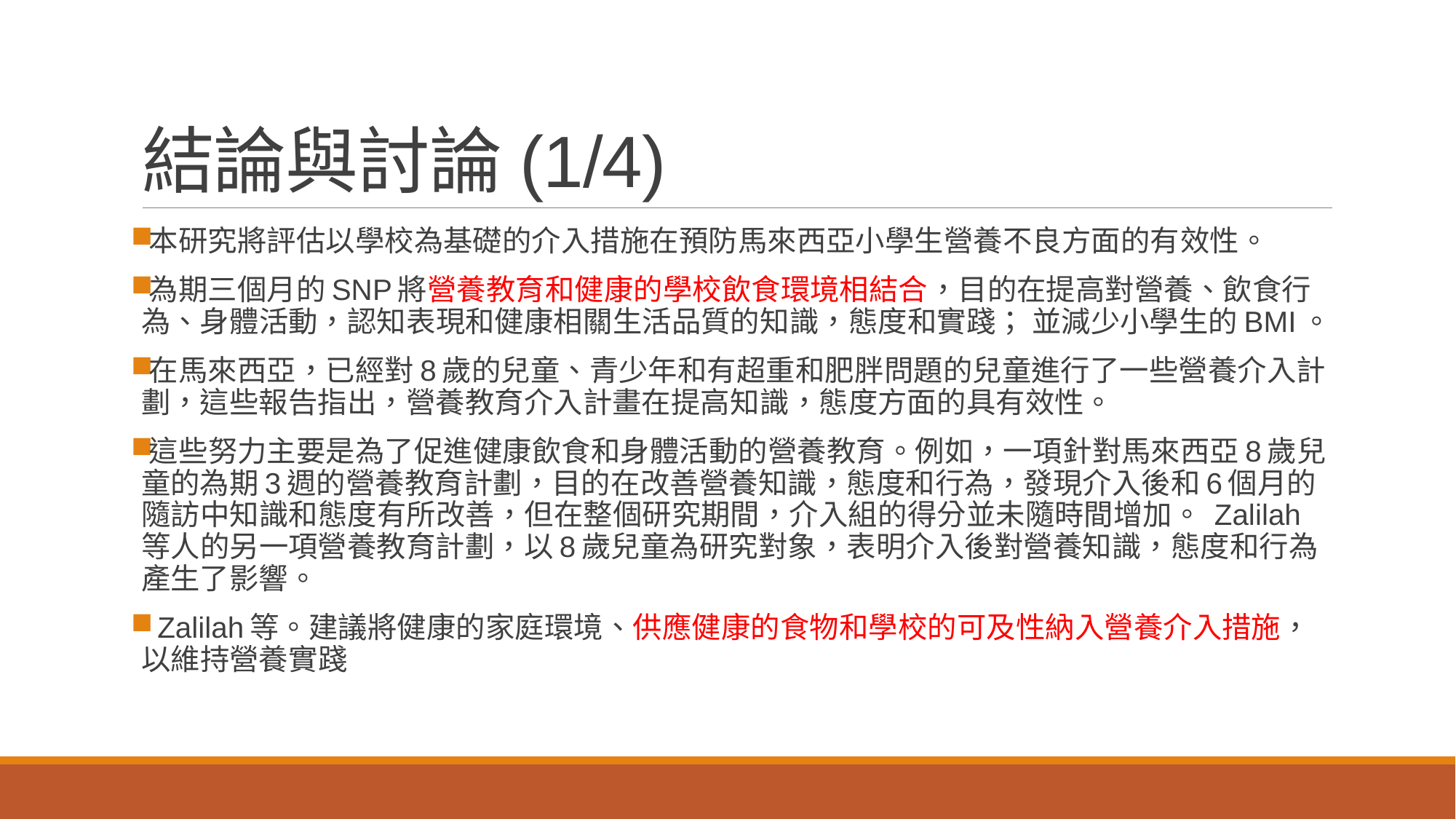

# 結論與討論(1/4)
本研究將評估以學校為基礎的介入措施在預防馬來西亞小學生營養不良方面的有效性。
為期三個月的SNP將營養教育和健康的學校飲食環境相結合，目的在提高對營養、飲食行為、身體活動，認知表現和健康相關生活品質的知識，態度和實踐； 並減少小學生的BMI。
在馬來西亞，已經對8歲的兒童、青少年和有超重和肥胖問題的兒童進行了一些營養介入計劃，這些報告指出，營養教育介入計畫在提高知識，態度方面的具有效性。
這些努力主要是為了促進健康飲食和身體活動的營養教育。例如，一項針對馬來西亞8歲兒童的為期3週的營養教育計劃，目的在改善營養知識，態度和行為，發現介入後和6個月的隨訪中知識和態度有所改善，但在整個研究期間，介入組的得分並​​未隨時間增加。 Zalilah等人的另一項營養教育計劃，以8歲兒童為研究對象，表明介入後對營養知識，態度和行為產生了影響。
 Zalilah等。建議將健康的家庭環境、供應健康的食物和學校的可及性納入營養介入措施，以維持營養實踐